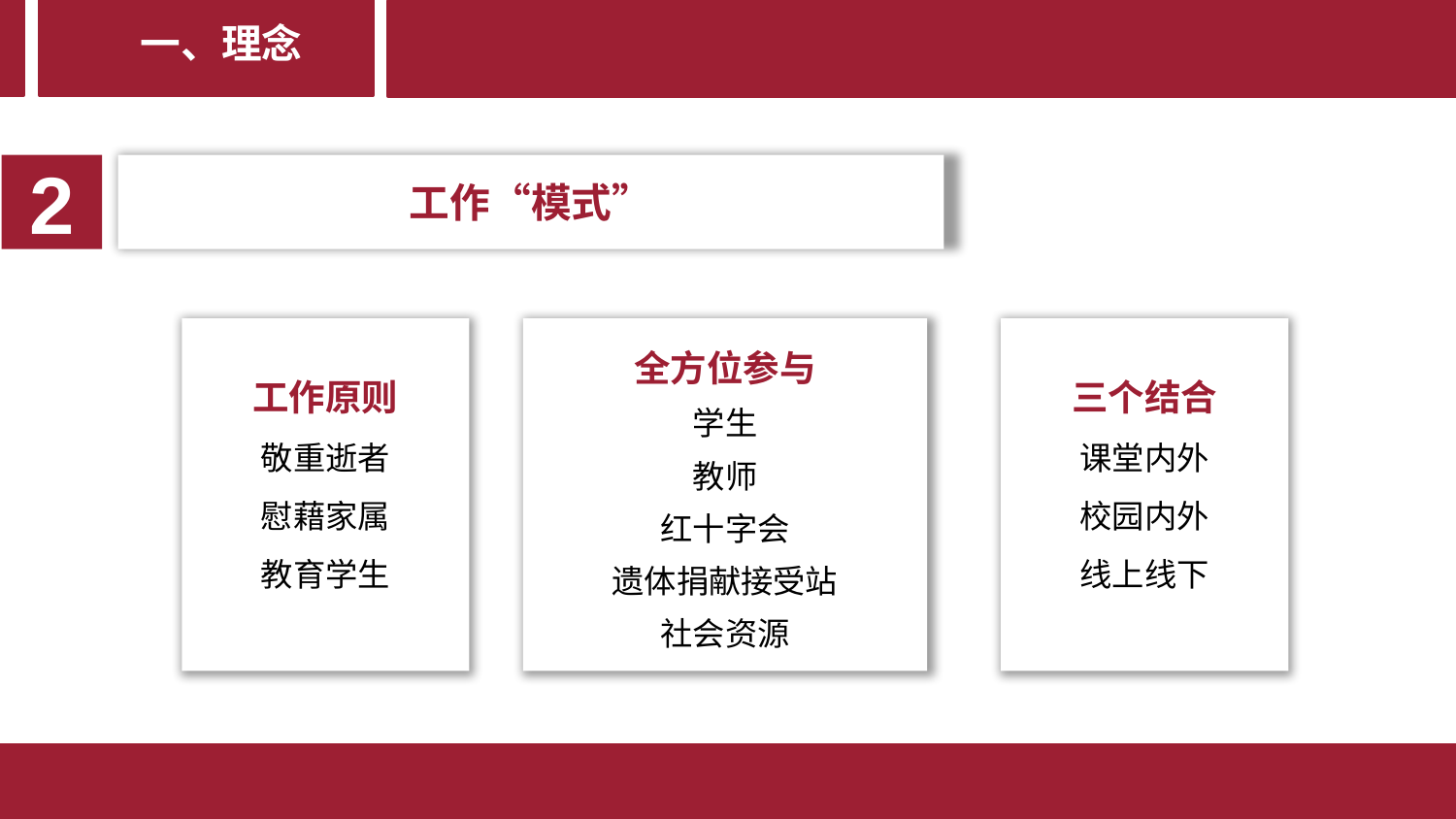

第二部分
一、理念
2
工作“模式”
工作原则
敬重逝者
慰藉家属
教育学生

全方位参与
学生
教师
红十字会
遗体捐献接受站
社会资源
三个结合
课堂内外
校园内外
线上线下